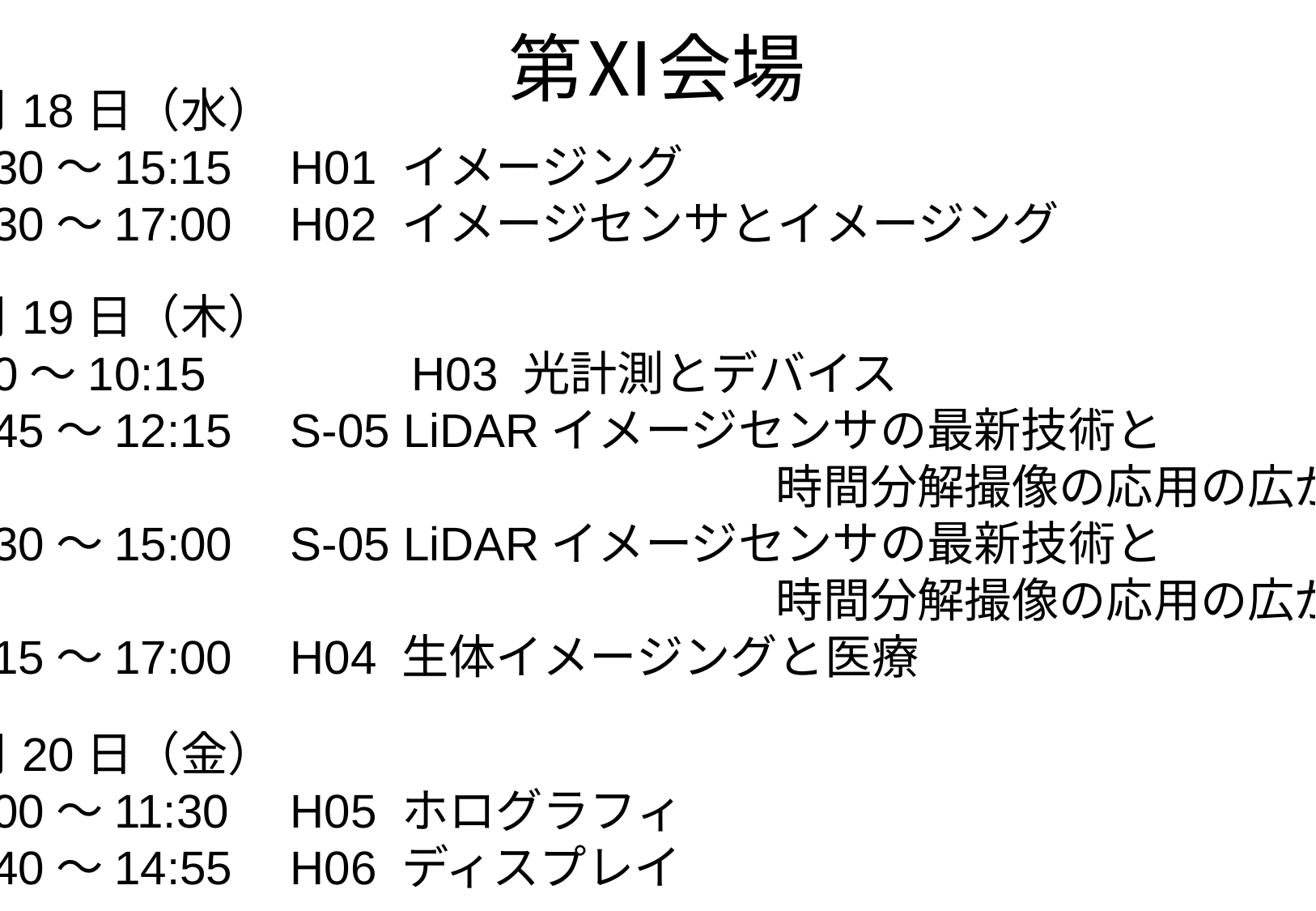

# 第Ⅺ会場
1月18日（水）
13:30～15:15	H01 イメージング
15:30～17:00	H02 イメージセンサとイメージング

1月19日（木）
9:30～10:15		H03 光計測とデバイス
10:45～12:15	S-05 LiDARイメージセンサの最新技術と
							時間分解撮像の応用の広がり
13:30～15:00	S-05 LiDARイメージセンサの最新技術と
							時間分解撮像の応用の広がり
15:15～17:00	H04 生体イメージングと医療

1月20日（金）
10:00～11:30	H05 ホログラフィ
13:40～14:55	H06 ディスプレイ